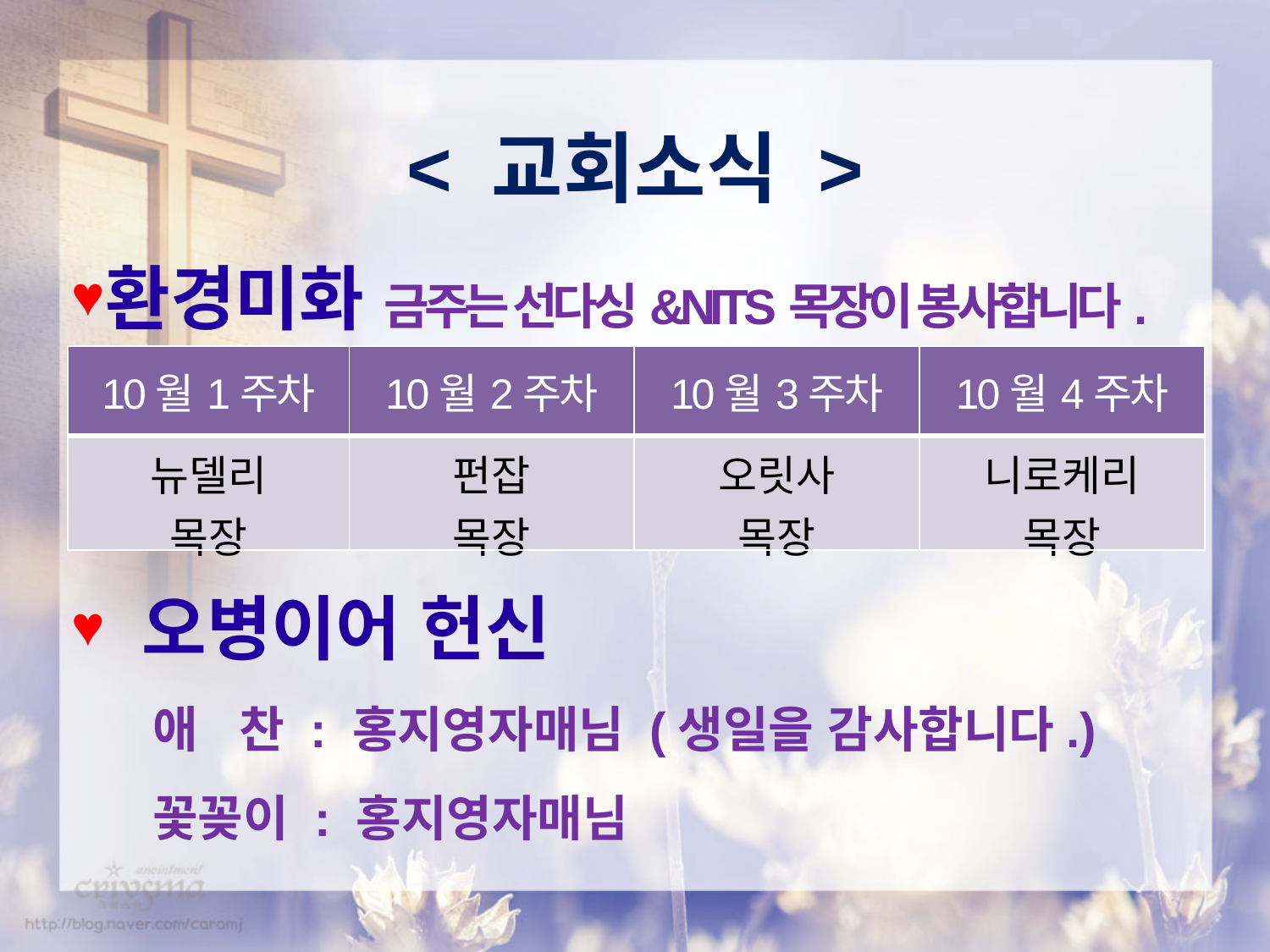

< 교회소식 >
환경미화 금주는 선다싱&NITS목장이 봉사합니다.

 오병이어 헌신
     애   찬 : 홍지영자매님 (생일을 감사합니다.)
     꽃꽂이 : 홍지영자매님
| 10월1주차 | 10월2주차 | 10월3주차 | 10월4주차 |
| --- | --- | --- | --- |
| 뉴델리 목장 | 펀잡 목장 | 오릿사 목장 | 니로케리 목장 |